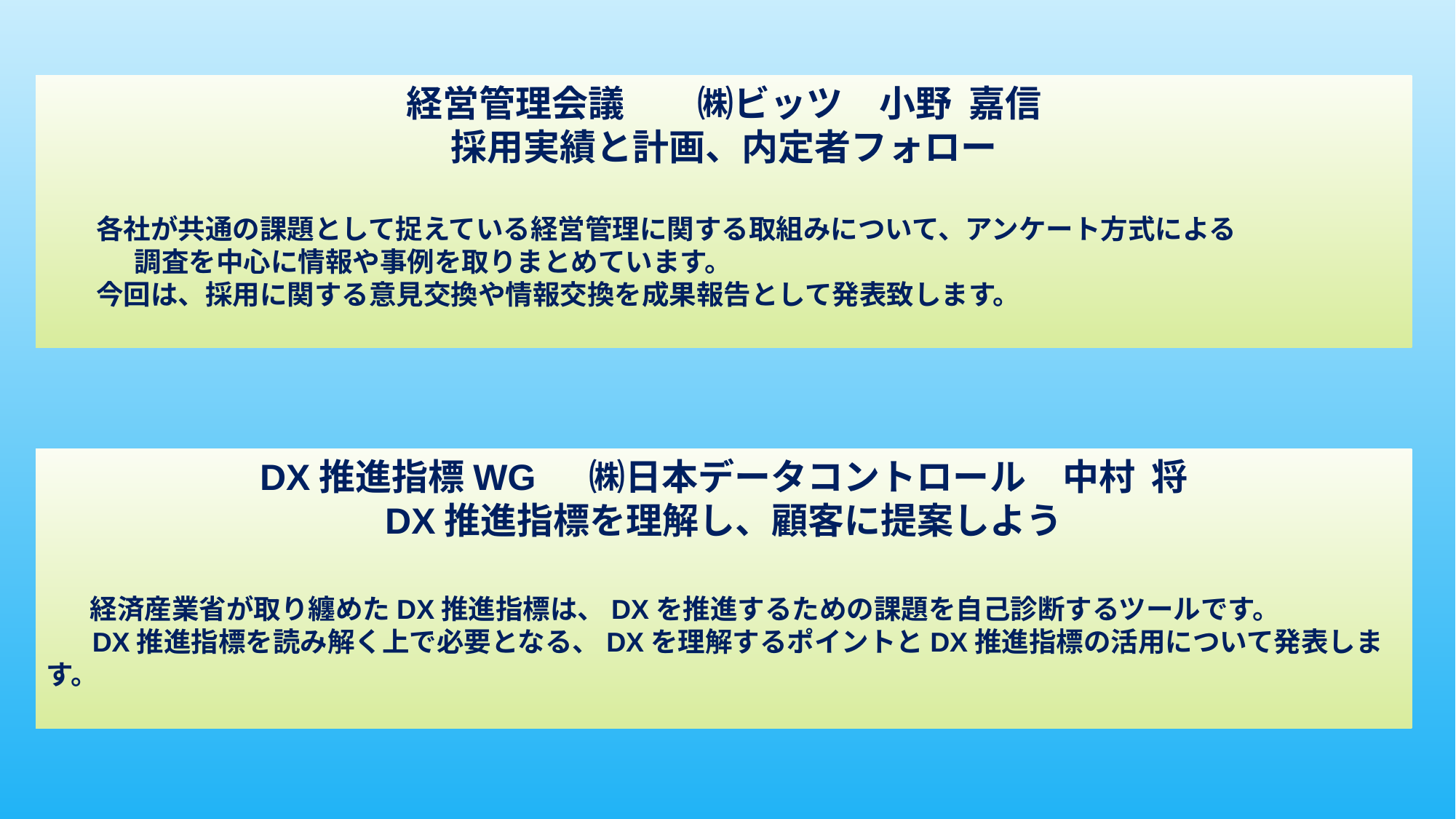

経営管理会議　　㈱ビッツ　小野  嘉信
採用実績と計画、内定者フォロー

       各社が共通の課題として捉えている経営管理に関する取組みについて、アンケート方式による
　　　 調査を中心に情報や事例を取りまとめています。
       今回は、採用に関する意見交換や情報交換を成果報告として発表致します。

DX推進指標WG　 ㈱日本データコントロール　中村  将
DX推進指標を理解し、顧客に提案しよう

      経済産業省が取り纏めたDX推進指標は、DXを推進するための課題を自己診断するツールです。
      DX推進指標を読み解く上で必要となる、DXを理解するポイントとDX推進指標の活用について発表します。